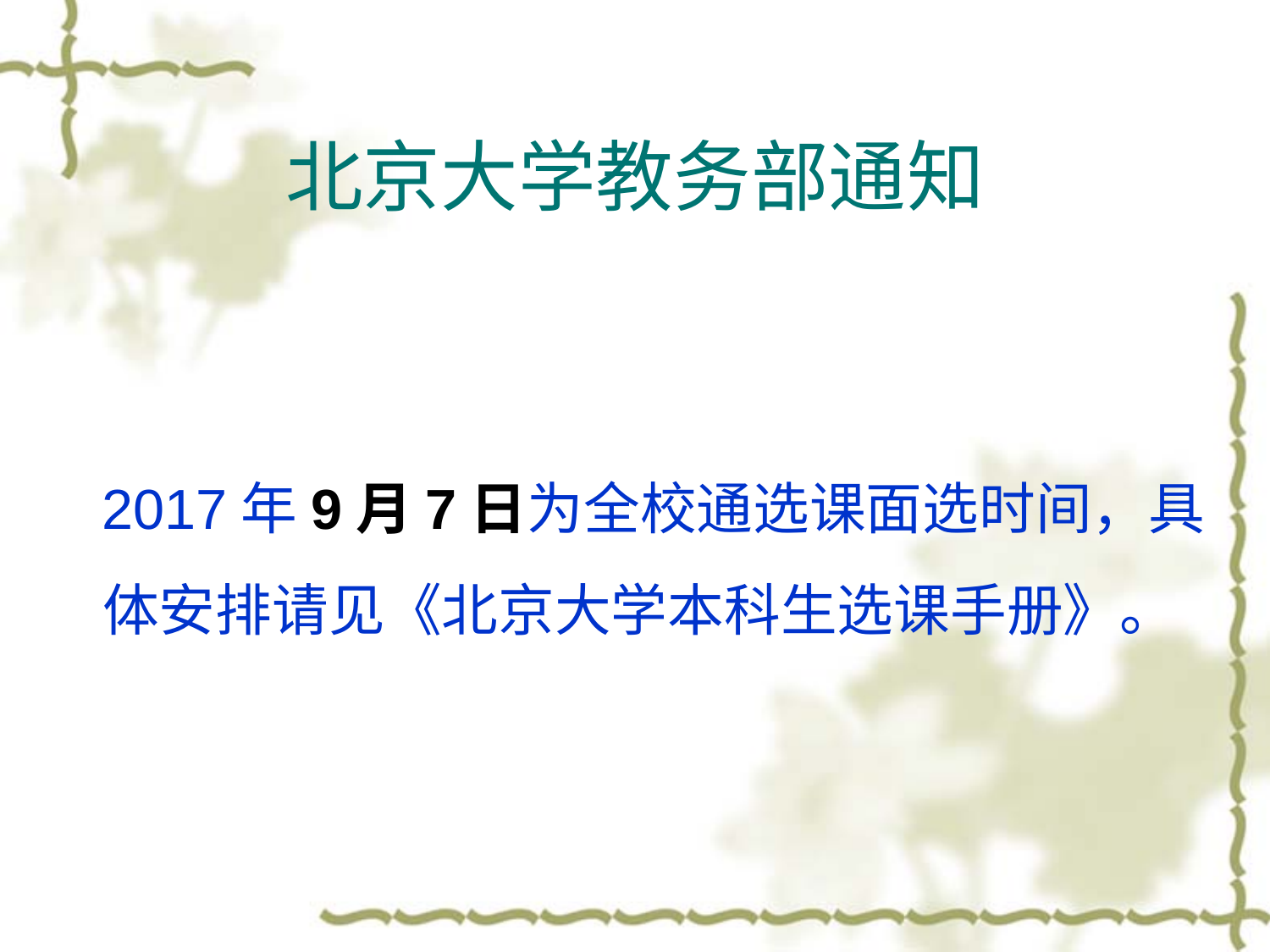

# 北京大学教务部通知

   2017年9月7日为全校通选课面选时间，具体安排请见《北京大学本科生选课手册》。